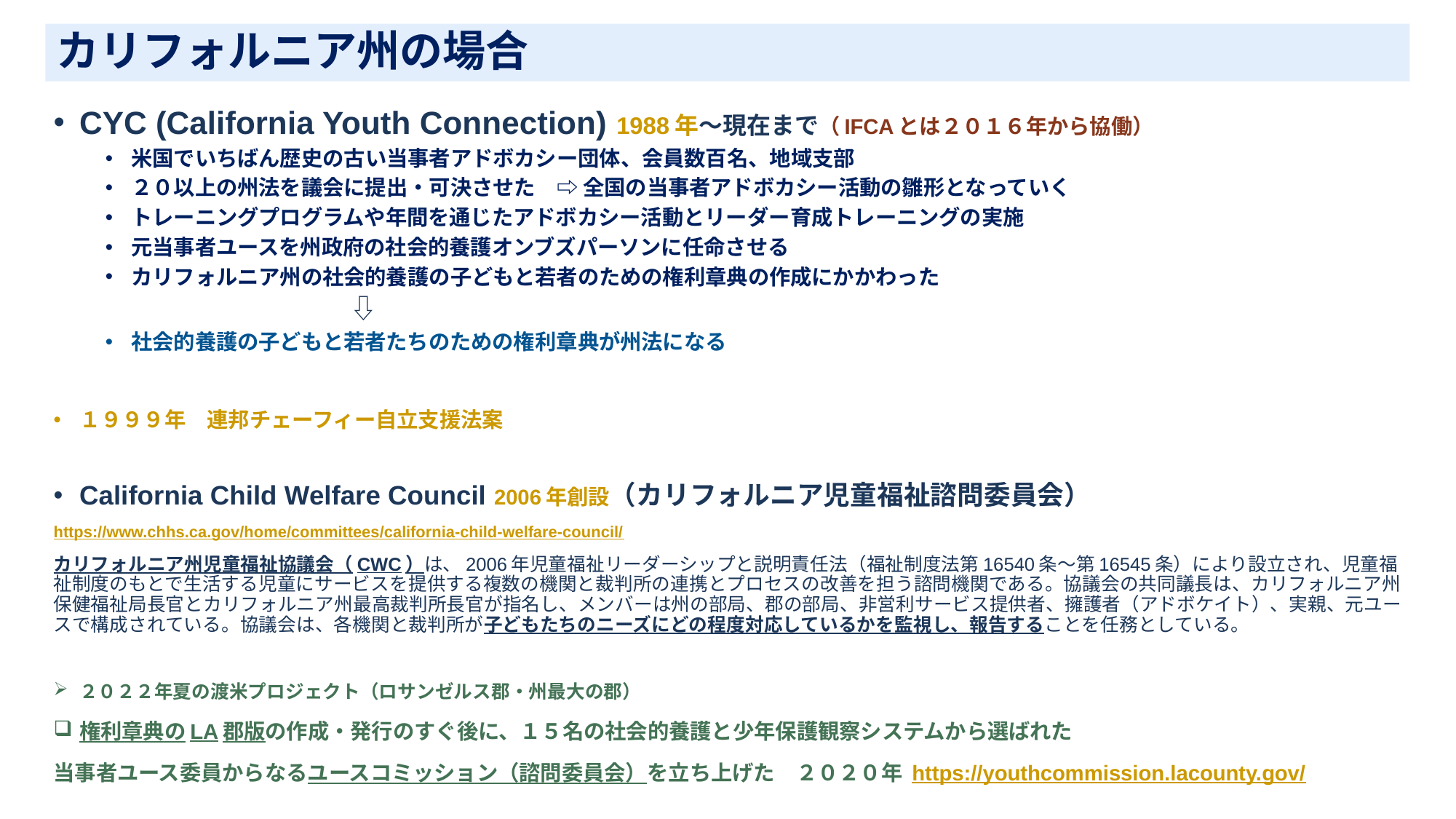

# カリフォルニア州の場合
CYC (California Youth Connection) 1988年〜現在まで（IFCAとは２０１６年から協働）
米国でいちばん歴史の古い当事者アドボカシー団体、会員数百名、地域支部
２０以上の州法を議会に提出・可決させた　⇨ 全国の当事者アドボカシー活動の雛形となっていく
トレーニングプログラムや年間を通じたアドボカシー活動とリーダー育成トレーニングの実施
元当事者ユースを州政府の社会的養護オンブズパーソンに任命させる
カリフォルニア州の社会的養護の子どもと若者のための権利章典の作成にかかわった
　　　　　　　　　　　⇩
社会的養護の子どもと若者たちのための権利章典が州法になる

１９９９年　連邦チェーフィー自立支援法案

California Child Welfare Council 2006年創設（カリフォルニア児童福祉諮問委員会）
https://www.chhs.ca.gov/home/committees/california-child-welfare-council/
カリフォルニア州児童福祉協議会（CWC）は、2006年児童福祉リーダーシップと説明責任法（福祉制度法第16540条～第16545条）により設立され、児童福祉制度のもとで生活する児童にサービスを提供する複数の機関と裁判所の連携とプロセスの改善を担う諮問機関である。協議会の共同議長は、カリフォルニア州保健福祉局長官とカリフォルニア州最高裁判所長官が指名し、メンバーは州の部局、郡の部局、非営利サービス提供者、擁護者（アドボケイト）、実親、元ユースで構成されている。協議会は、各機関と裁判所が子どもたちのニーズにどの程度対応しているかを監視し、報告することを任務としている。

２０２２年夏の渡米プロジェクト（ロサンゼルス郡・州最大の郡）
権利章典のLA郡版の作成・発行のすぐ後に、１５名の社会的養護と少年保護観察システムから選ばれた
当事者ユース委員からなるユースコミッション（諮問委員会）を立ち上げた　２０２０年 https://youthcommission.lacounty.gov/